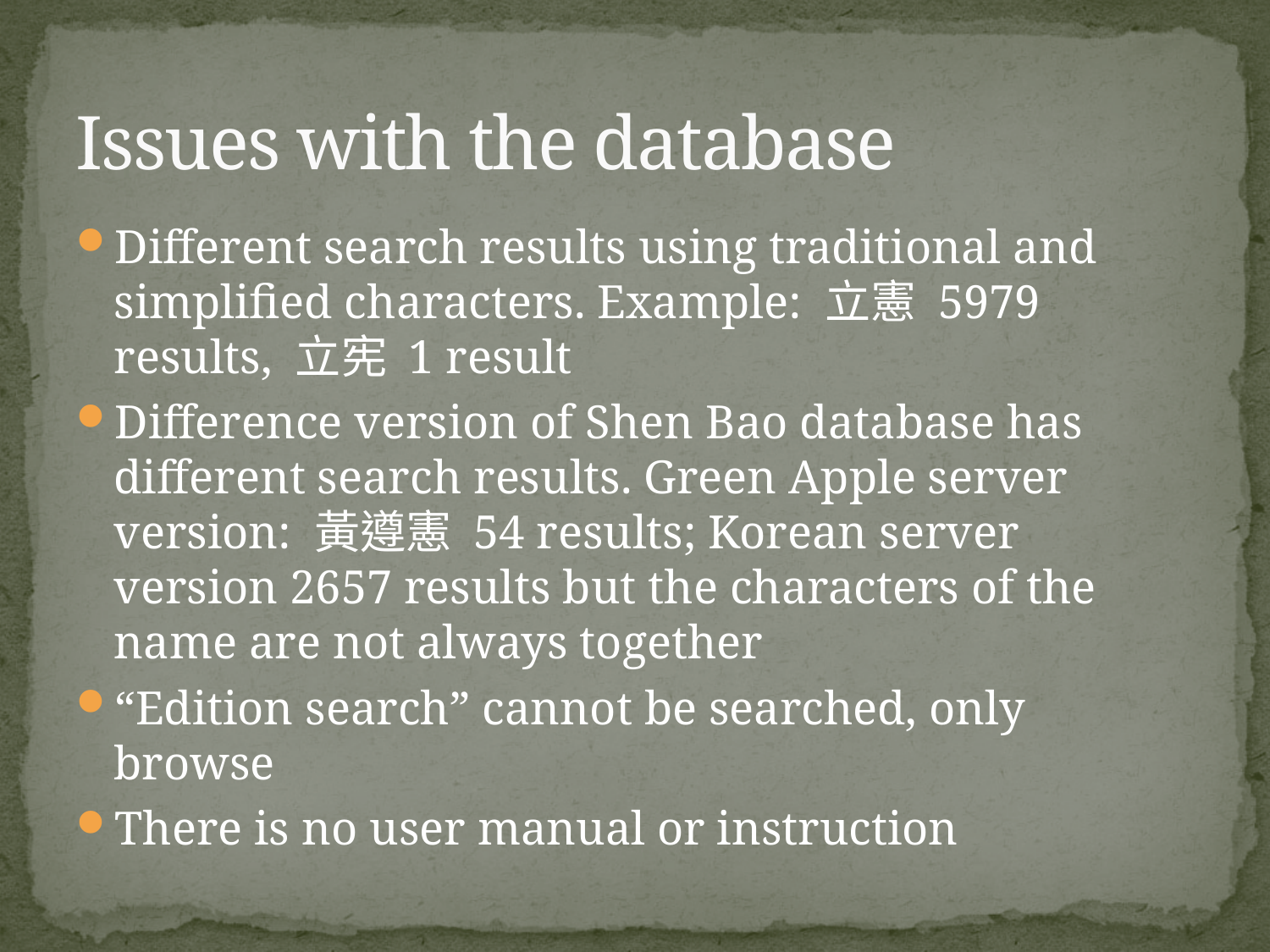

# Issues with the database
Different search results using traditional and simplified characters. Example: 立憲 5979 results, 立宪 1 result
Difference version of Shen Bao database has different search results. Green Apple server version: 黃遵憲 54 results; Korean server version 2657 results but the characters of the name are not always together
“Edition search” cannot be searched, only browse
There is no user manual or instruction